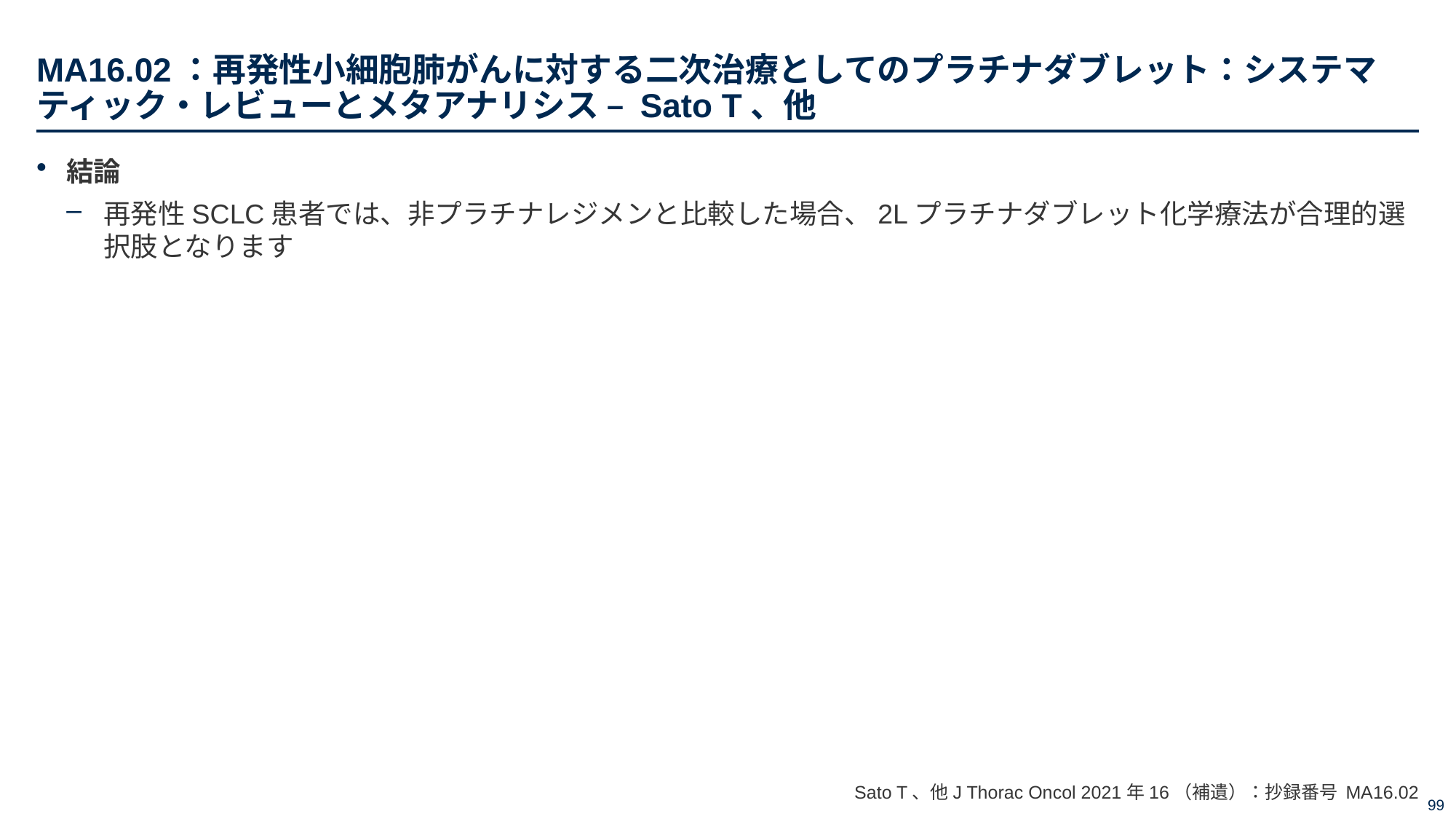

# MA16.02：再発性小細胞肺がんに対する二次治療としてのプラチナダブレット：システマティック・レビューとメタアナリシス – Sato T、他
結論
再発性SCLC患者では、非プラチナレジメンと比較した場合、2Lプラチナダブレット化学療法が合理的選択肢となります
Sato T、他J Thorac Oncol 2021年16（補遺）：抄録番号 MA16.02